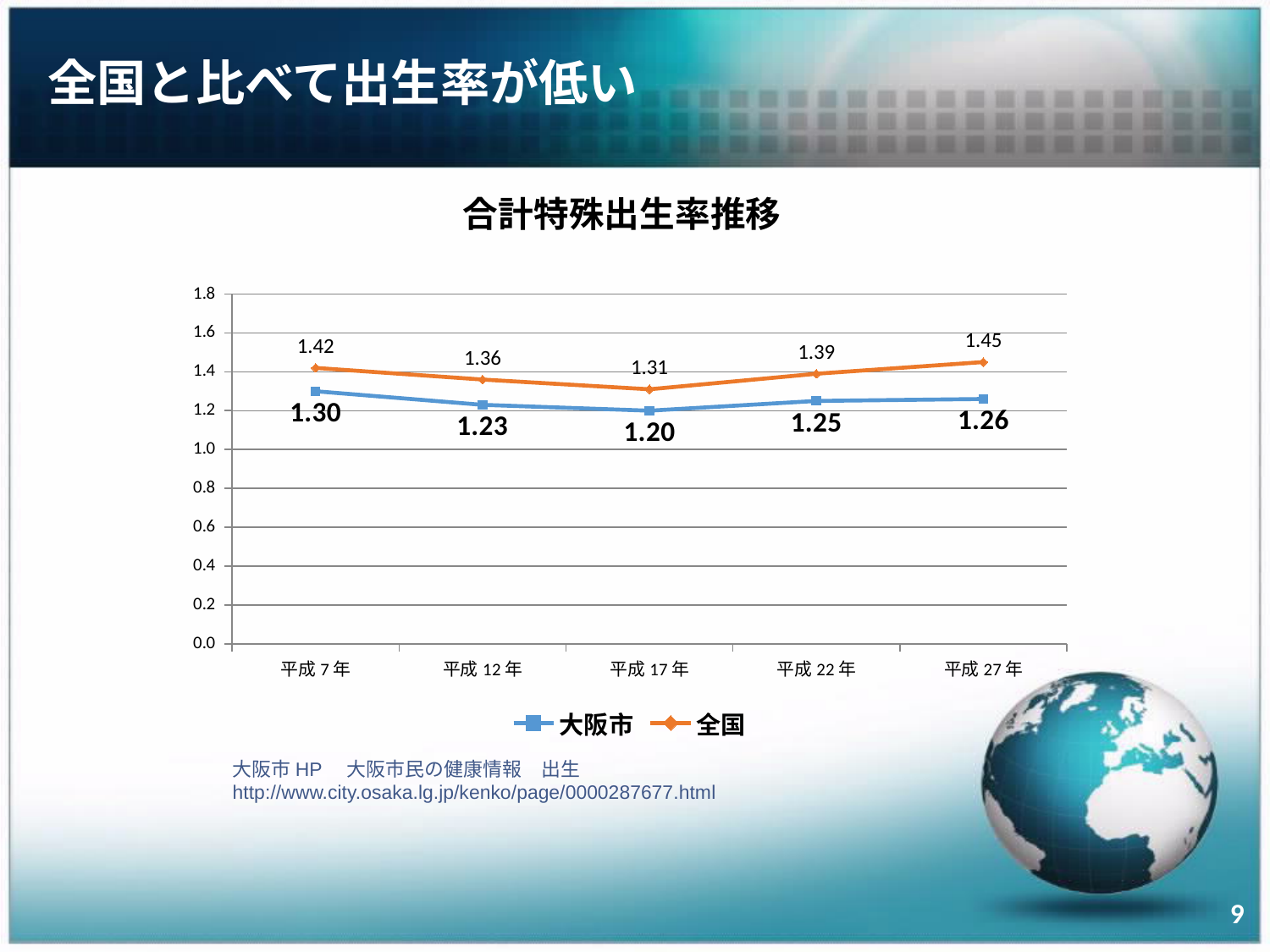

# 全国と比べて出生率が低い
合計特殊出生率推移

### Chart

| Category | 大阪市 | 全国 |
|---|---|---|
| 平成7年 | 1.3 | 1.42 |
| 平成12年 | 1.23 | 1.36 |
| 平成17年 | 1.2 | 1.31 |
| 平成22年 | 1.25 | 1.39 |
| 平成27年 | 1.26 | 1.45 |
大阪市HP　大阪市民の健康情報　出生
http://www.city.osaka.lg.jp/kenko/page/0000287677.html
9